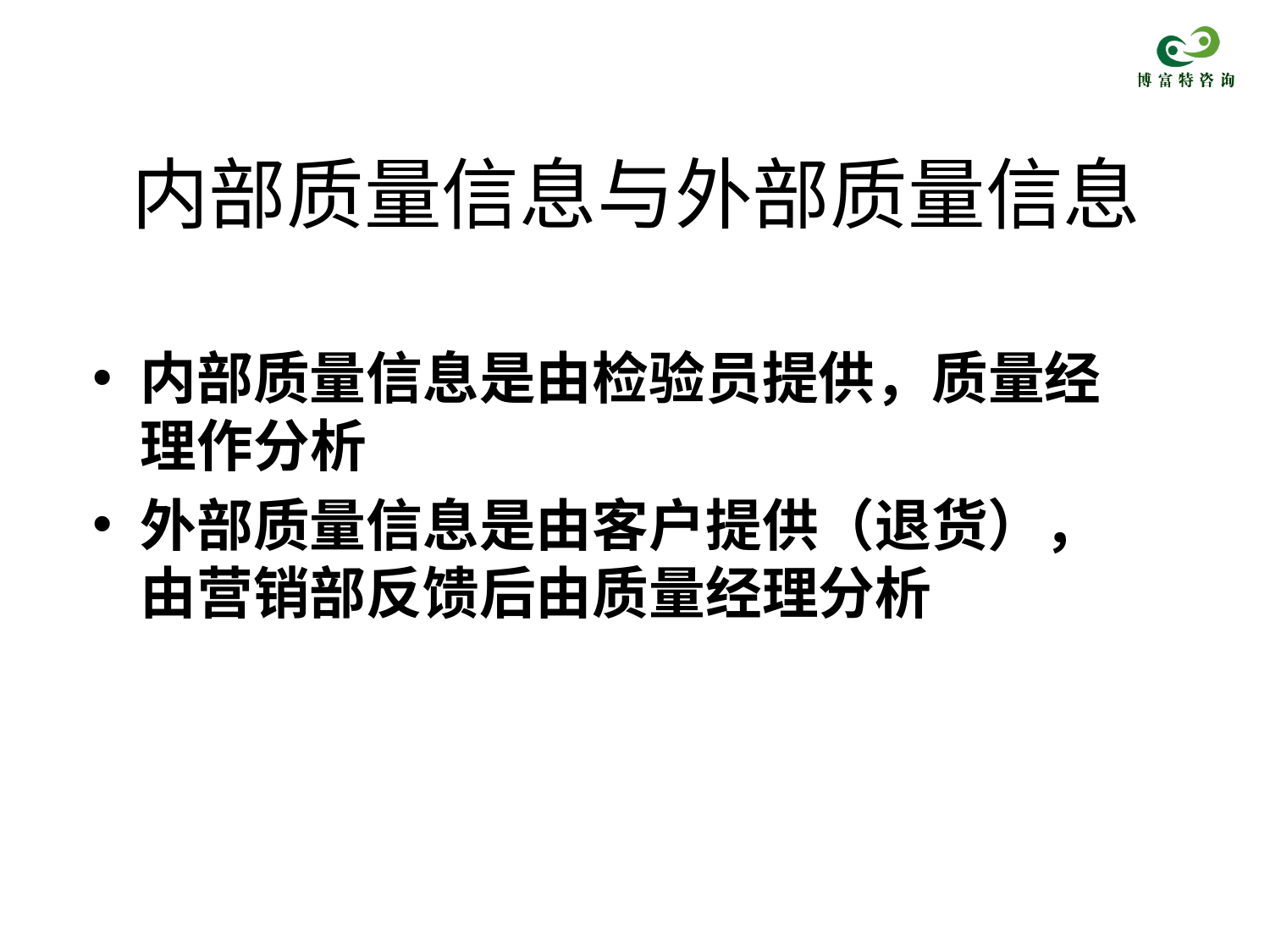

# 内部质量信息与外部质量信息
内部质量信息是由检验员提供，质量经理作分析
外部质量信息是由客户提供（退货），由营销部反馈后由质量经理分析